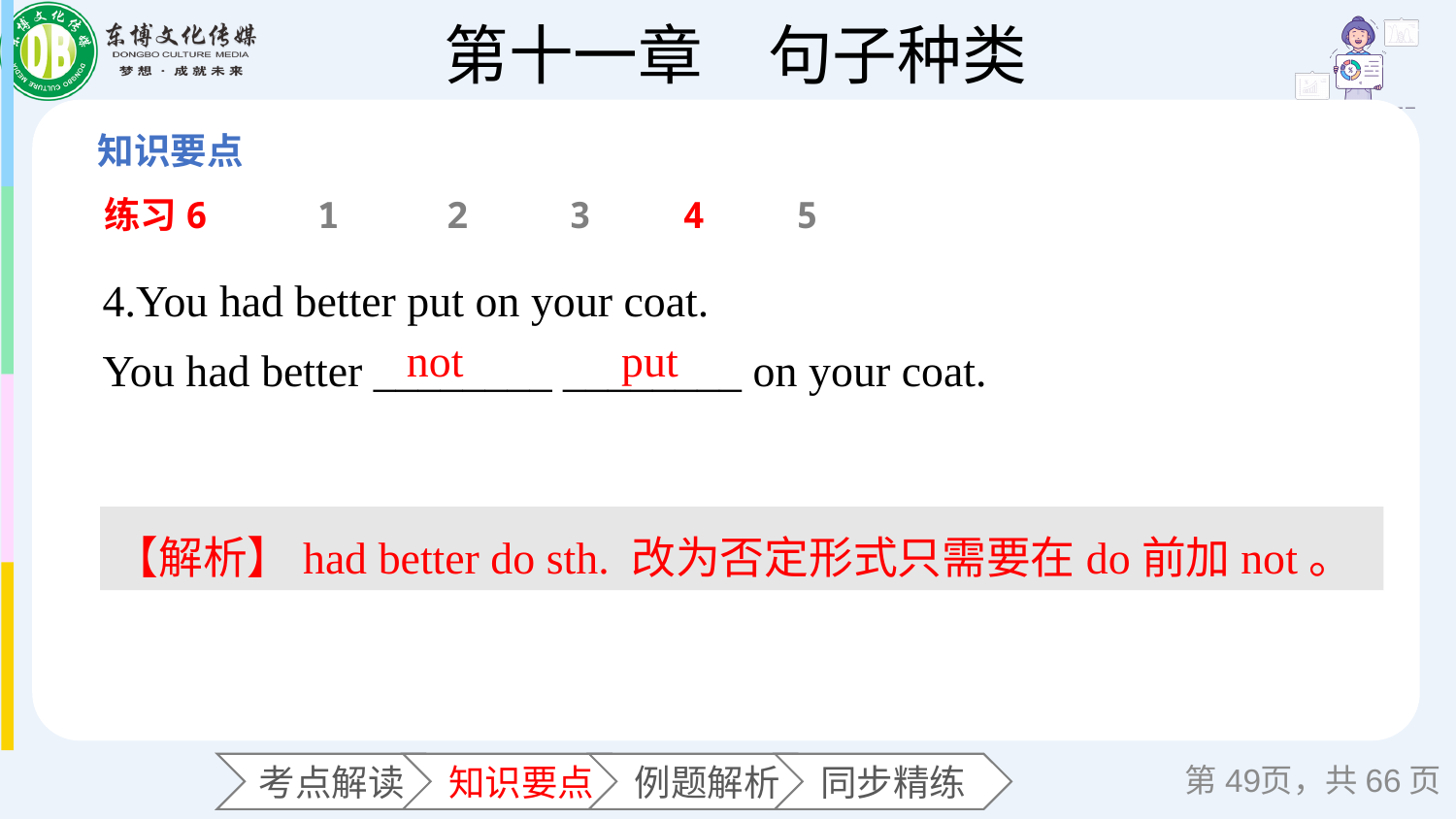

练习6
1
2
3
4
5
4.You had better put on your coat.
You had better ________ ________ on your coat.
not
put
【解析】had better do sth. 改为否定形式只需要在do前加not。
第49页，共66页